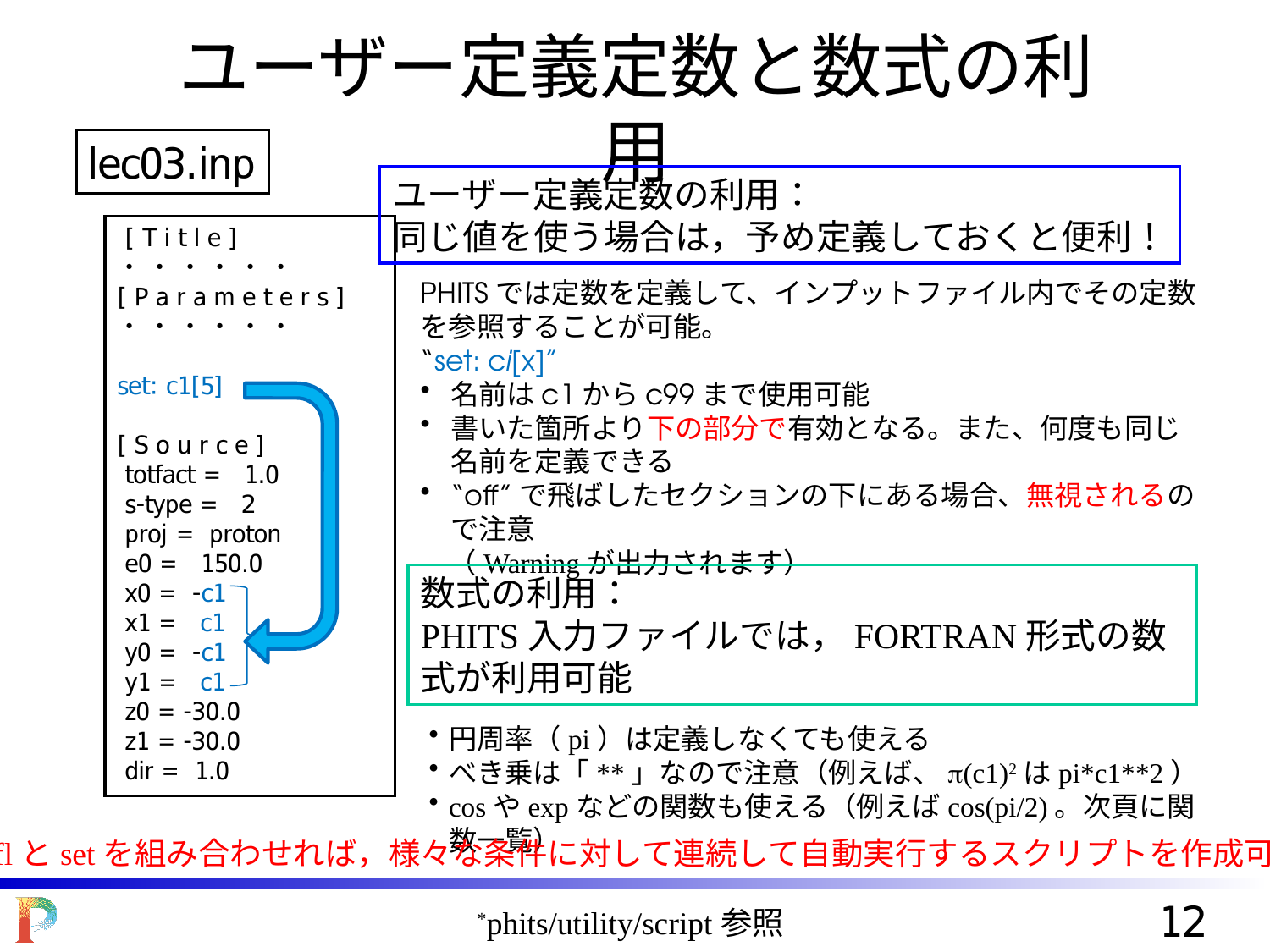

ユーザー定義定数と数式の利用
lec03.inp
ユーザー定義定数の利用：
同じ値を使う場合は，予め定義しておくと便利！
 [ T i t l e ]
・ ・ ・ ・ ・ ・
[ P a r a m e t e r s ]
・ ・ ・ ・ ・ ・

set: c1[5]

[ S o u r c e ]
 totfact =   1.0
 s-type =   2
 proj =  proton
 e0 =   150.0
 x0 =  -c1
 x1 =   c1
 y0 =  -c1
 y1 =   c1
 z0 = -30.0
 z1 = -30.0
 dir =  1.0
PHITSでは定数を定義して、インプットファイル内でその定数を参照することが可能。
“set: ci[x]”
名前はc1からc99まで使用可能
書いた箇所より下の部分で有効となる。また、何度も同じ名前を定義できる
“off”で飛ばしたセクションの下にある場合、無視されるので注意
　（Warningが出力されます）

数式の利用：
PHITS入力ファイルでは，FORTRAN形式の数式が利用可能

円周率（pi）は定義しなくても使える
べき乗は「**」なので注意（例えば、π(c1)2はpi*c1**2）
cosやexpなどの関数も使える（例えばcos(pi/2)。次頁に関数一覧）
inflとsetを組み合わせれば，様々な条件に対して連続して自動実行するスクリプトを作成可能*
*phits/utility/script参照